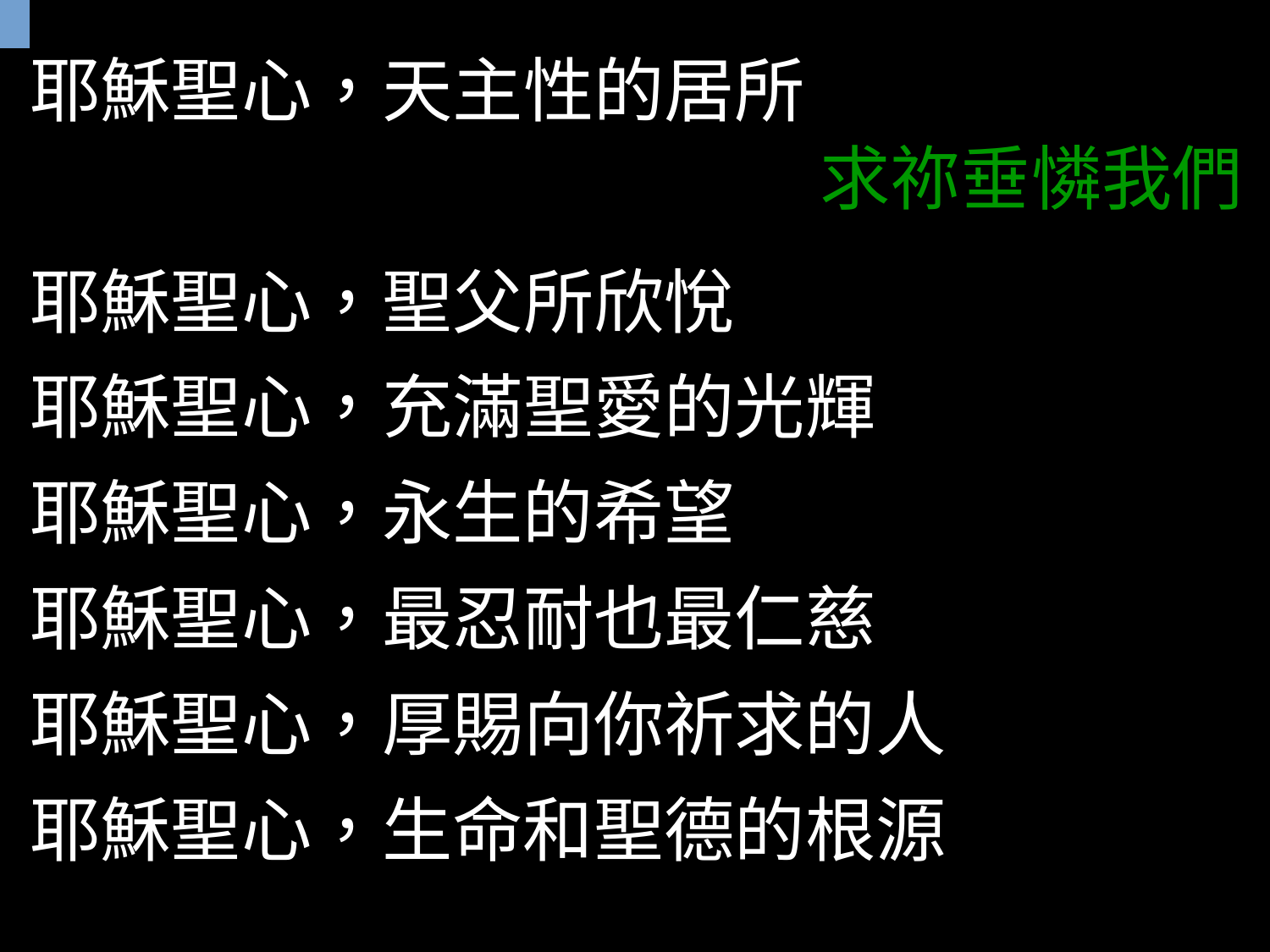

耶穌聖心，天主性的居所

耶穌聖心，聖父所欣悅
耶穌聖心，充滿聖愛的光輝
耶穌聖心，永生的希望
耶穌聖心，最忍耐也最仁慈
耶穌聖心，厚賜向你祈求的人
耶穌聖心，生命和聖德的根源

求祢垂憐我們
|  |
| --- |
|  |